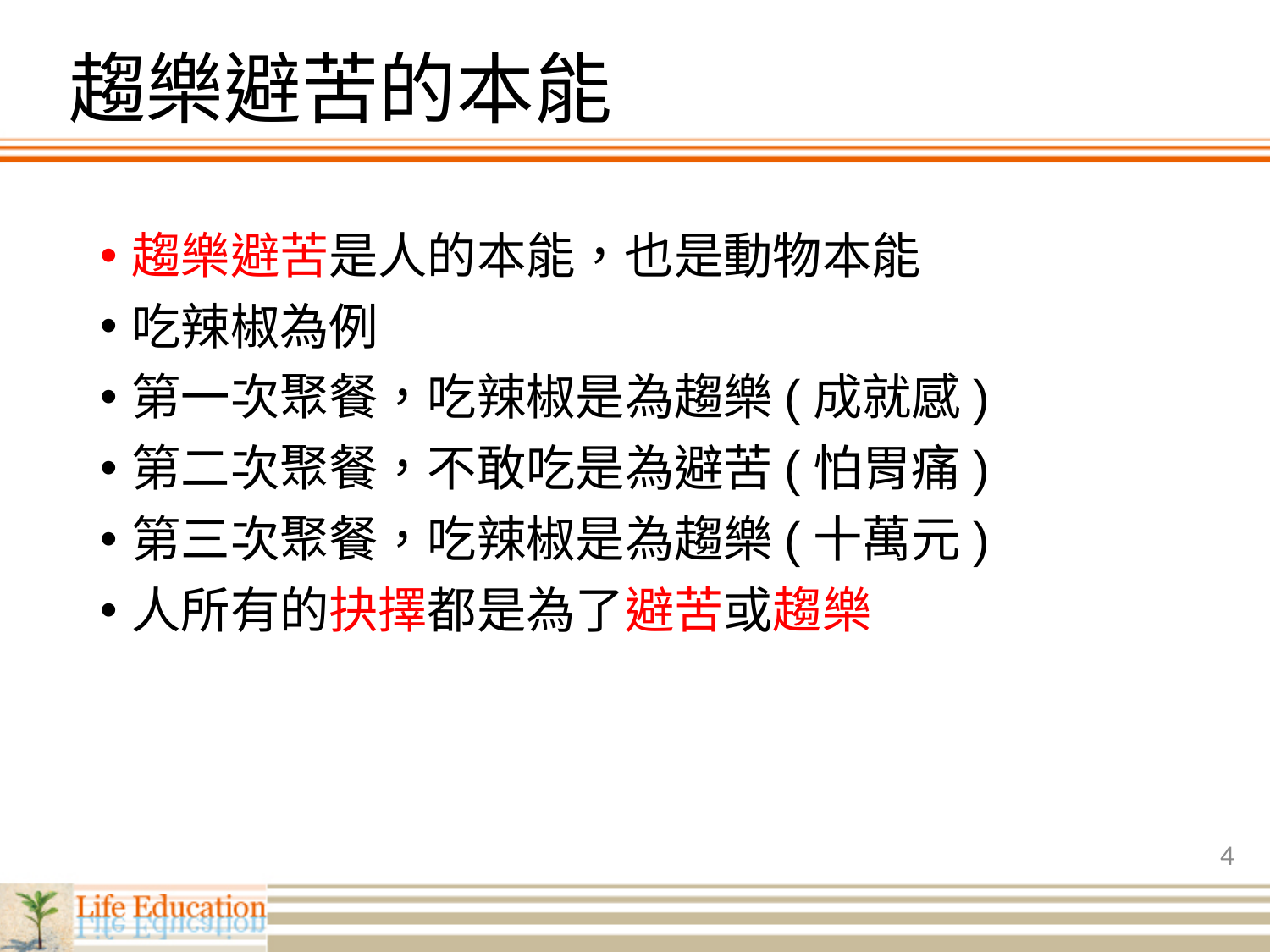

# 趨樂避苦的本能
趨樂避苦是人的本能，也是動物本能
吃辣椒為例
第一次聚餐，吃辣椒是為趨樂(成就感)
第二次聚餐，不敢吃是為避苦(怕胃痛)
第三次聚餐，吃辣椒是為趨樂(十萬元)
人所有的抉擇都是為了避苦或趨樂

4